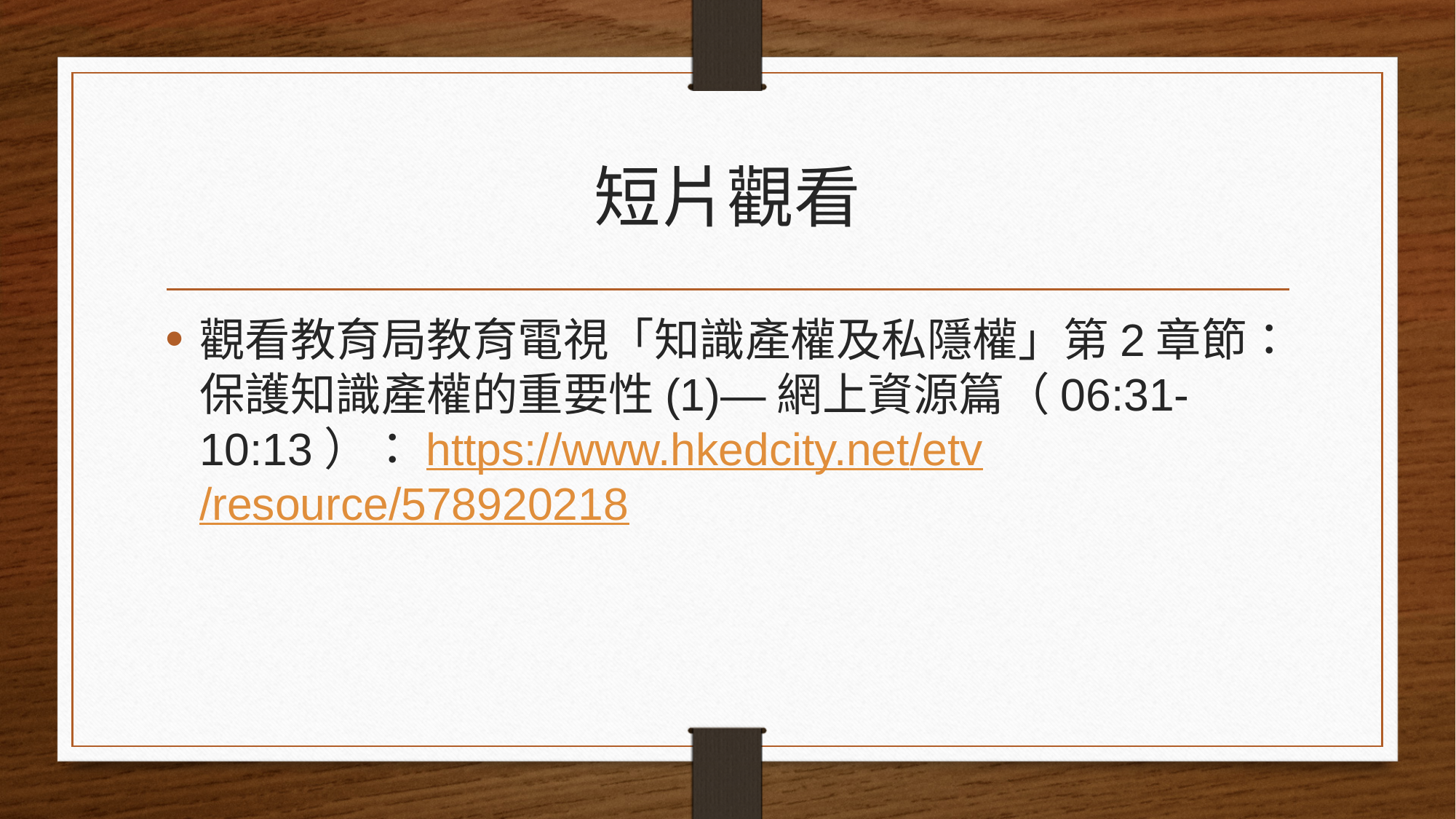

# 短片觀看
觀看教育局教育電視「知識產權及私隱權」第2章節：保護知識產權的重要性(1)—網上資源篇（06:31-10:13）：https://www.hkedcity.net/etv/resource/578920218